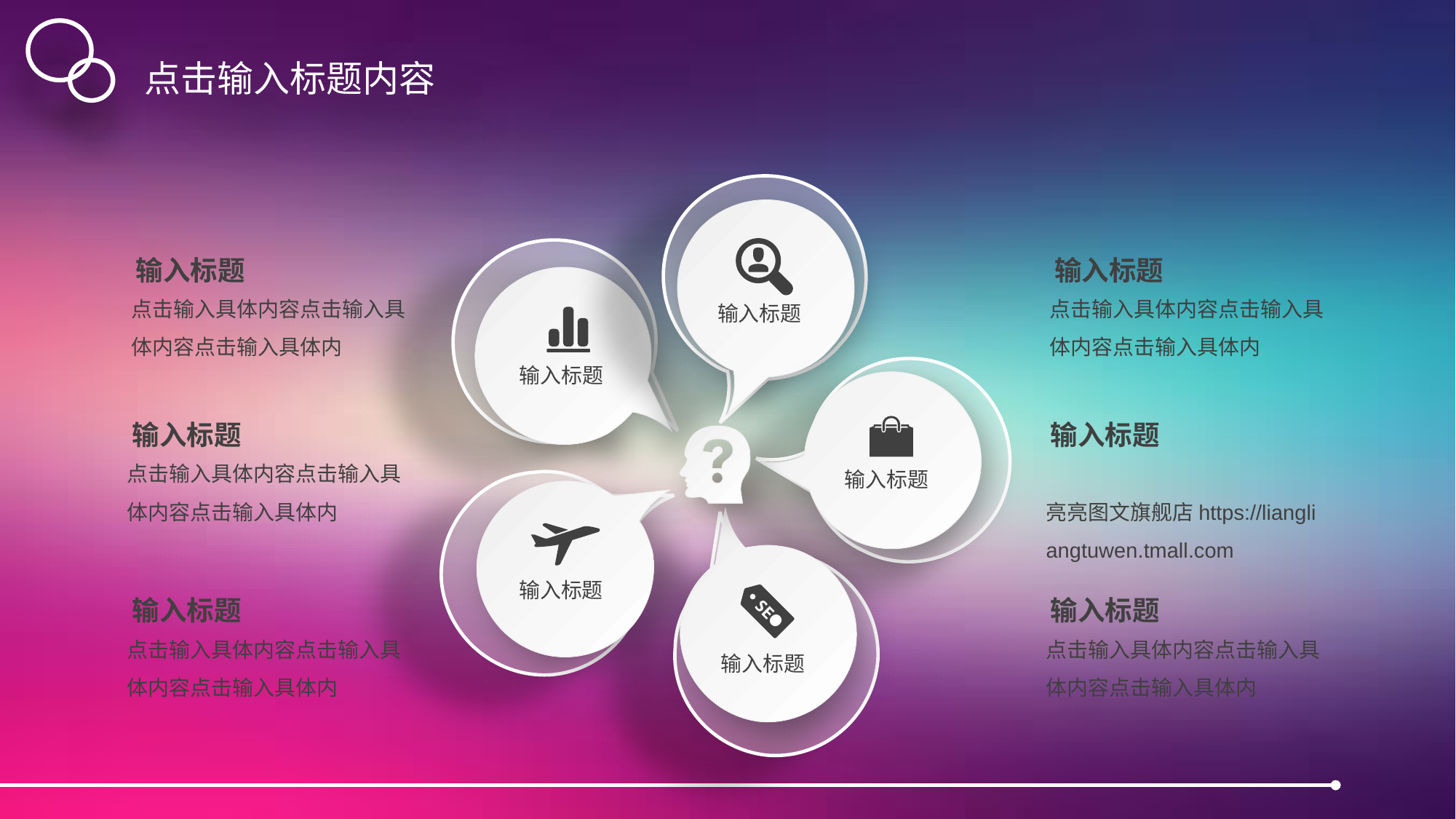

点击输入标题内容

输入标题
输入标题
输入标题

输入标题
点击输入具体内容点击输入具体内容点击输入具体内
点击输入具体内容点击输入具体内容点击输入具体内

输入标题
输入标题
输入标题

输入标题
点击输入具体内容点击输入具体内容点击输入具体内
 亮亮图文旗舰店https://liangliangtuwen.tmall.com

输入标题

输入标题
输入标题
点击输入具体内容点击输入具体内容点击输入具体内
点击输入具体内容点击输入具体内容点击输入具体内